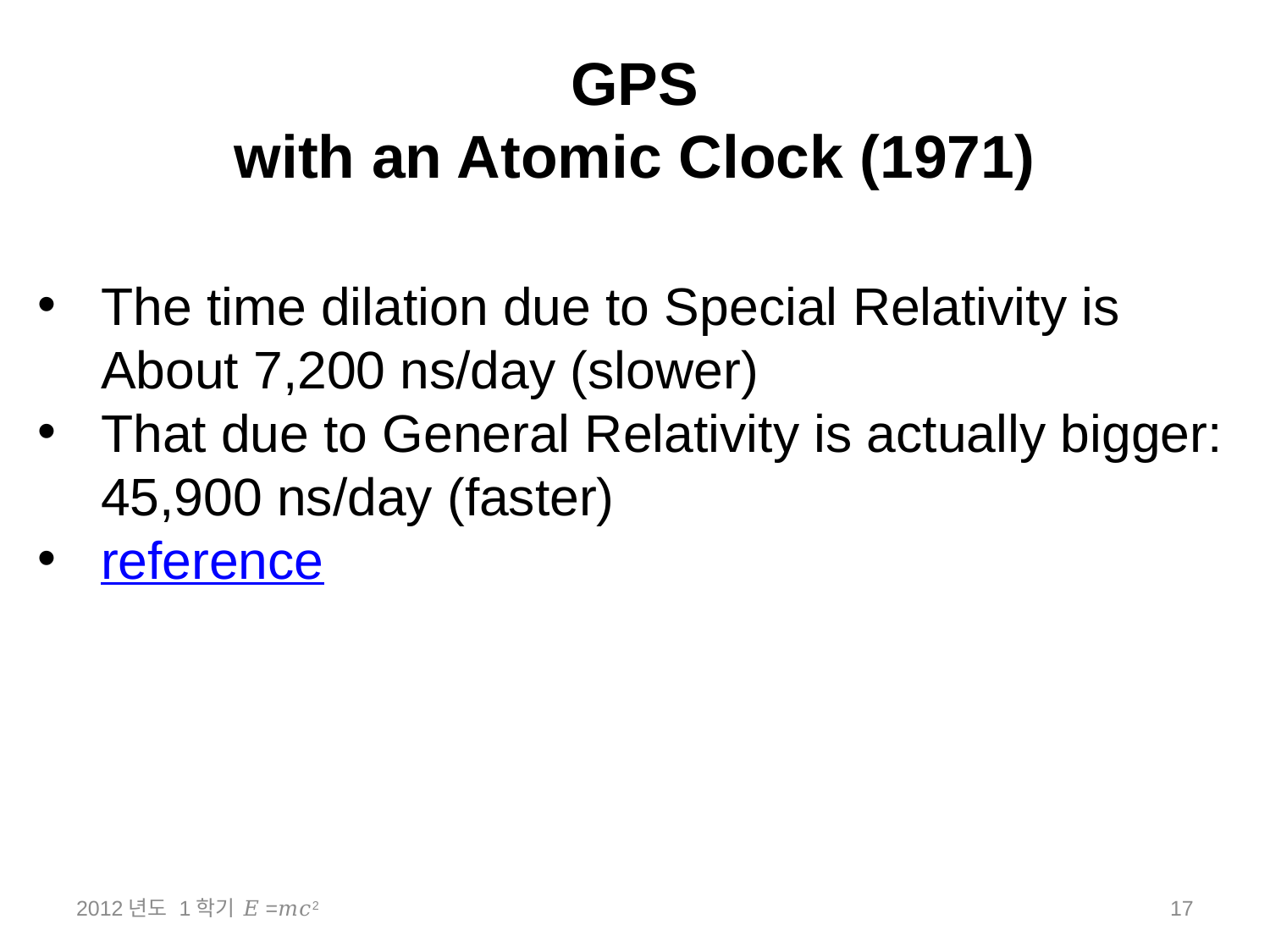

# GPS with an Atomic Clock (1971)
The time dilation due to Special Relativity is About 7,200 ns/day (slower)
That due to General Relativity is actually bigger: 45,900 ns/day (faster)
reference

2012년도 1학기 𝐸=𝑚𝑐2
17